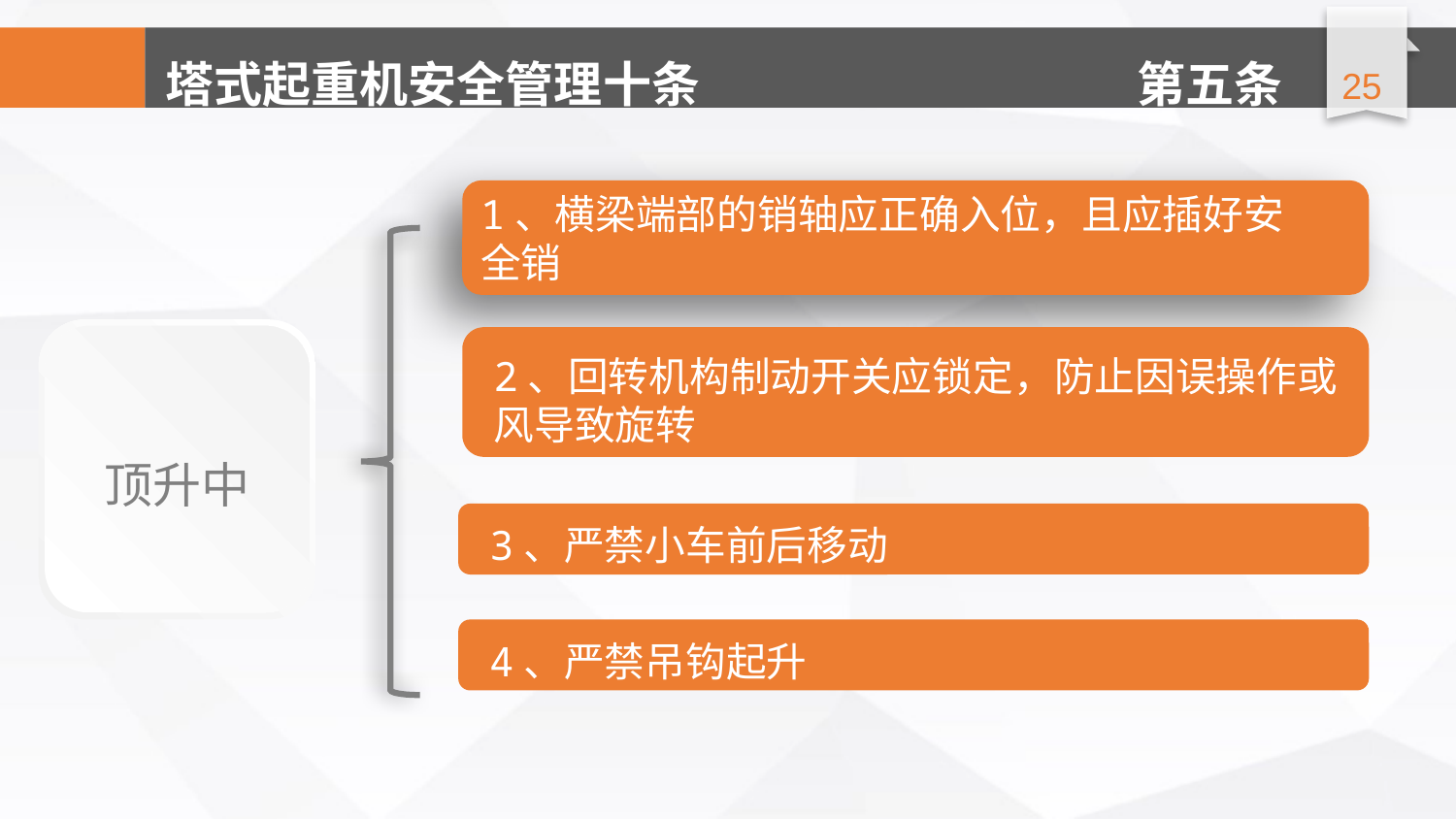

延时符
第五条

1、横梁端部的销轴应正确入位，且应插好安全销

顶升中

2、回转机构制动开关应锁定，防止因误操作或风导致旋转

3、严禁小车前后移动

4、严禁吊钩起升